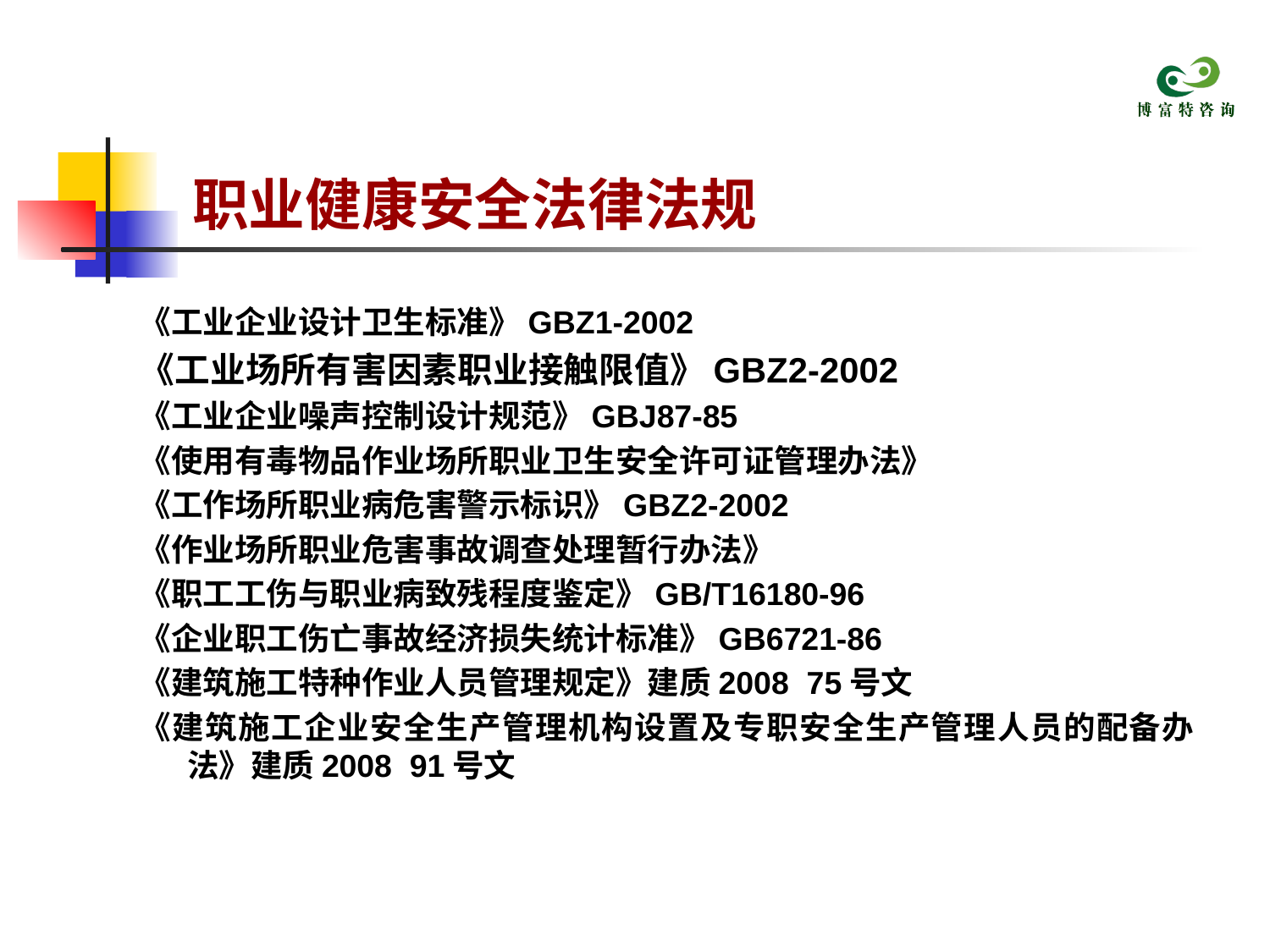

# 职业健康安全法律法规

《工业企业设计卫生标准》GBZ1-2002
《工业场所有害因素职业接触限值》GBZ2-2002
《工业企业噪声控制设计规范》GBJ87-85
《使用有毒物品作业场所职业卫生安全许可证管理办法》
《工作场所职业病危害警示标识》GBZ2-2002
《作业场所职业危害事故调查处理暂行办法》
《职工工伤与职业病致残程度鉴定》GB/T16180-96
《企业职工伤亡事故经济损失统计标准》GB6721-86
《建筑施工特种作业人员管理规定》建质2008  75号文
《建筑施工企业安全生产管理机构设置及专职安全生产管理人员的配备办法》建质2008  91号文

177